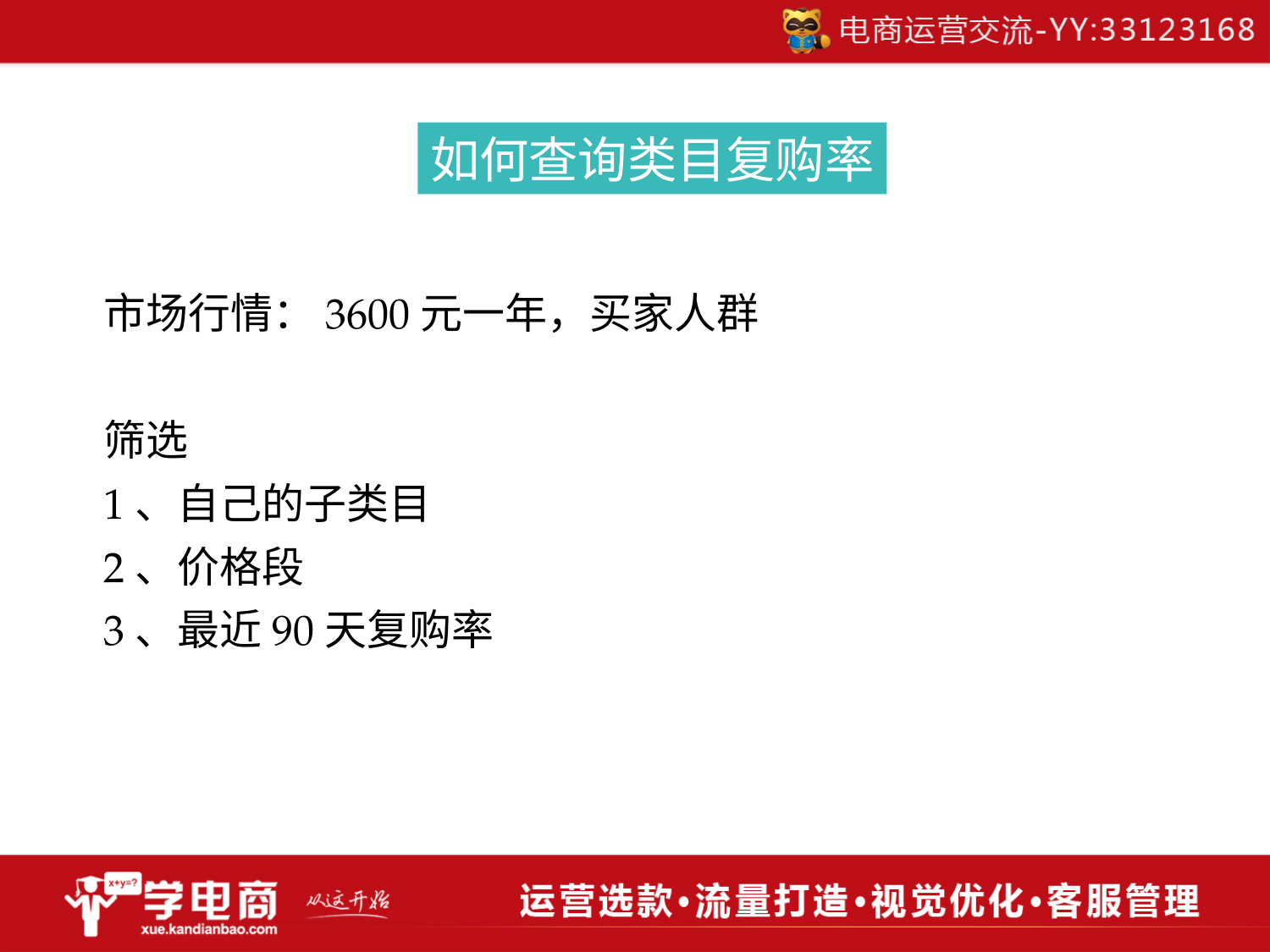

如何查询类目复购率
市场行情：3600元一年，买家人群

筛选
1、自己的子类目
2、价格段
3、最近90天复购率